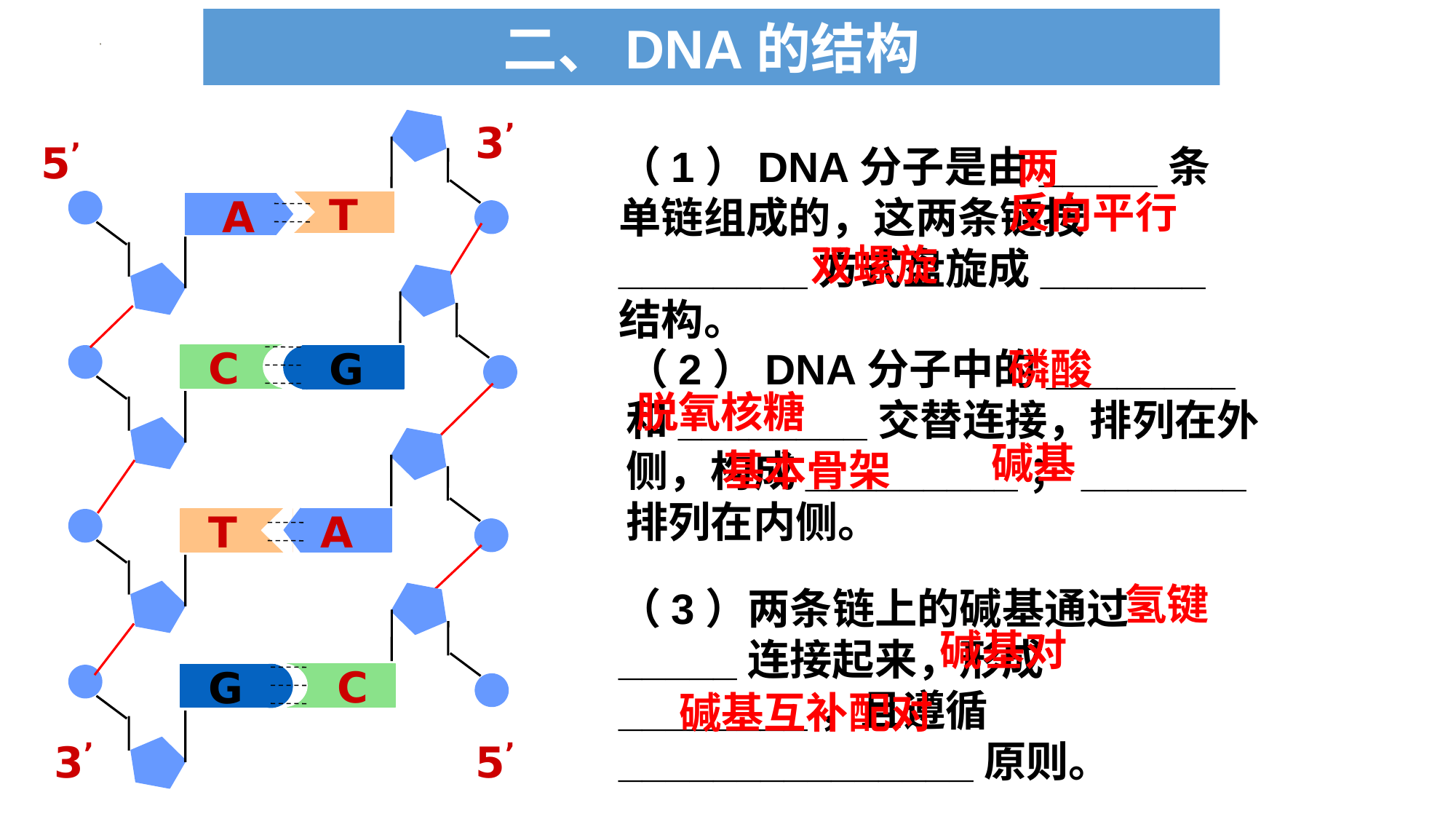

7
二、DNA的结构
3’

T

5’
（1）DNA分子是由_____条单链组成的，这两条链按________方式盘旋成_______结构。
两
反向平行
A

双螺旋

G

C

磷酸
（2）DNA分子中的________和________交替连接，排列在外侧，构成_________；_______排列在内侧。

脱氧核糖

碱基

A

基本骨架

T

氢键
（3）两条链上的碱基通过_____连接起来，形成________，且遵循_______________原则。

C

碱基对

G

碱基互补配对

3’
5’